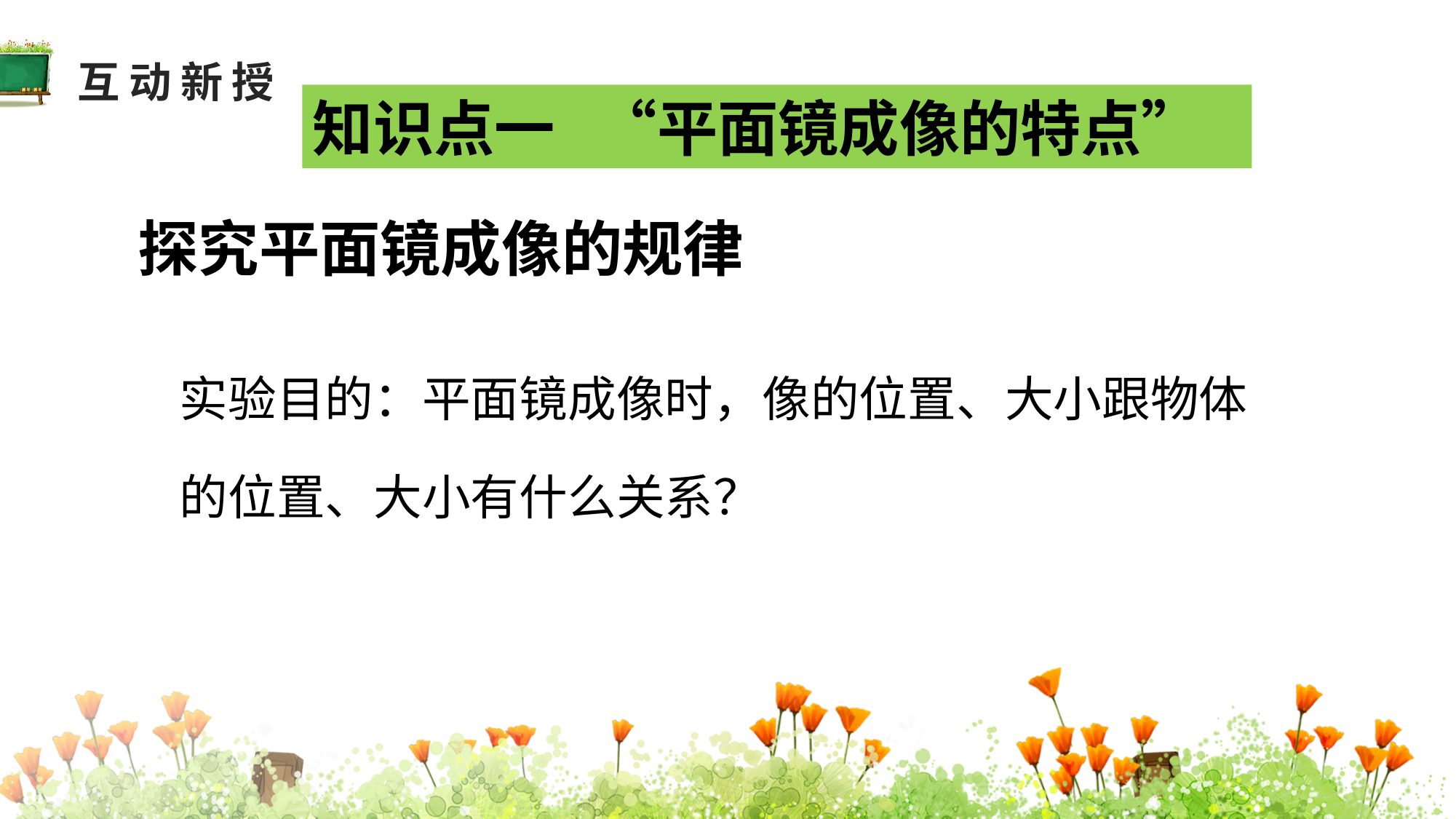

互动新授
知识点一   “平面镜成像的特点”
探究平面镜成像的规律
实验目的：平面镜成像时，像的位置、大小跟物体的位置、大小有什么关系？